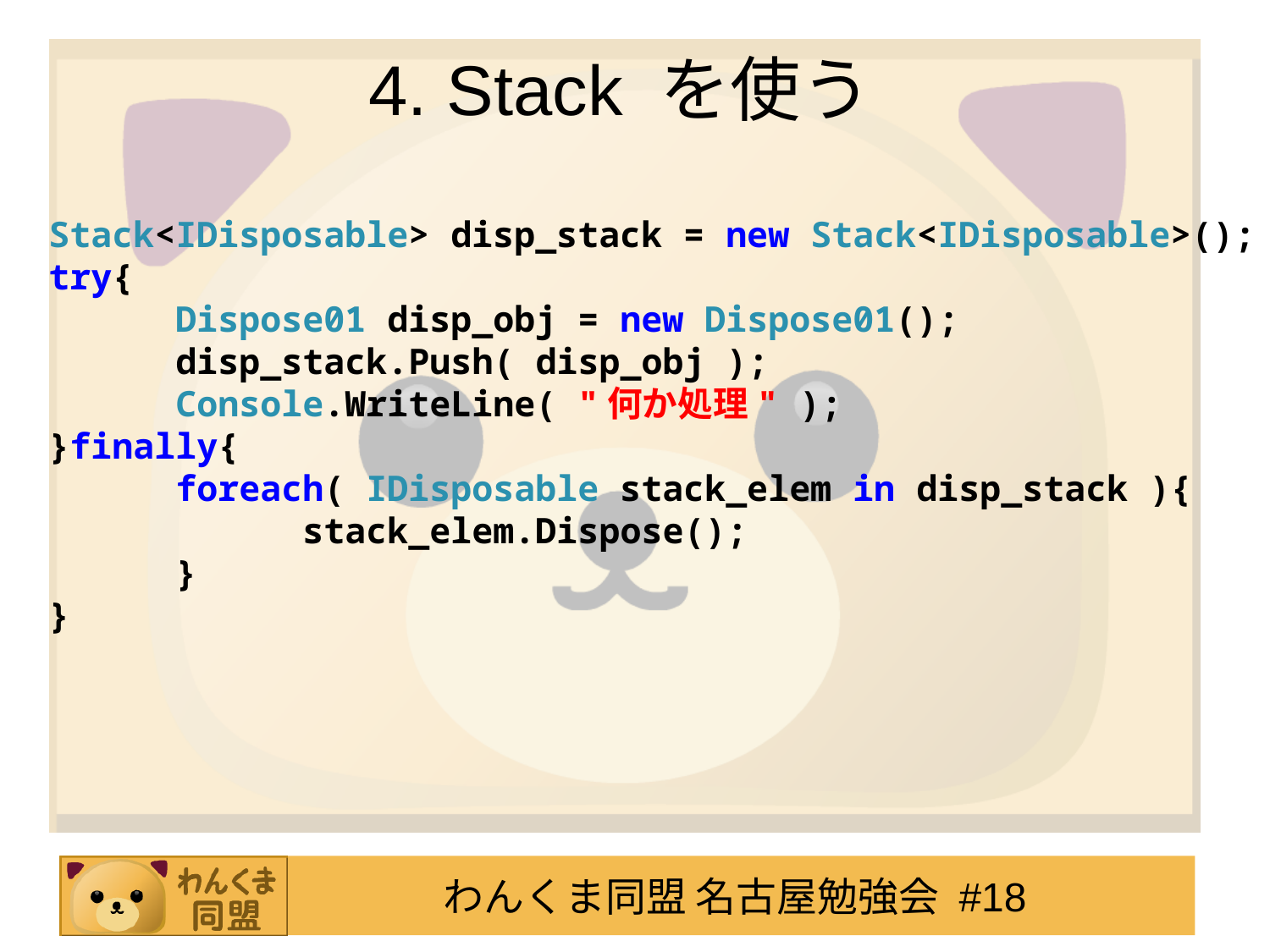

# 4. Stack を使う
Stack<IDisposable> disp_stack = new Stack<IDisposable>();
try{
	Dispose01 disp_obj = new Dispose01();
	disp_stack.Push( disp_obj );
	Console.WriteLine( "何か処理" );
}finally{
	foreach( IDisposable stack_elem in disp_stack ){
		stack_elem.Dispose();
	}
}